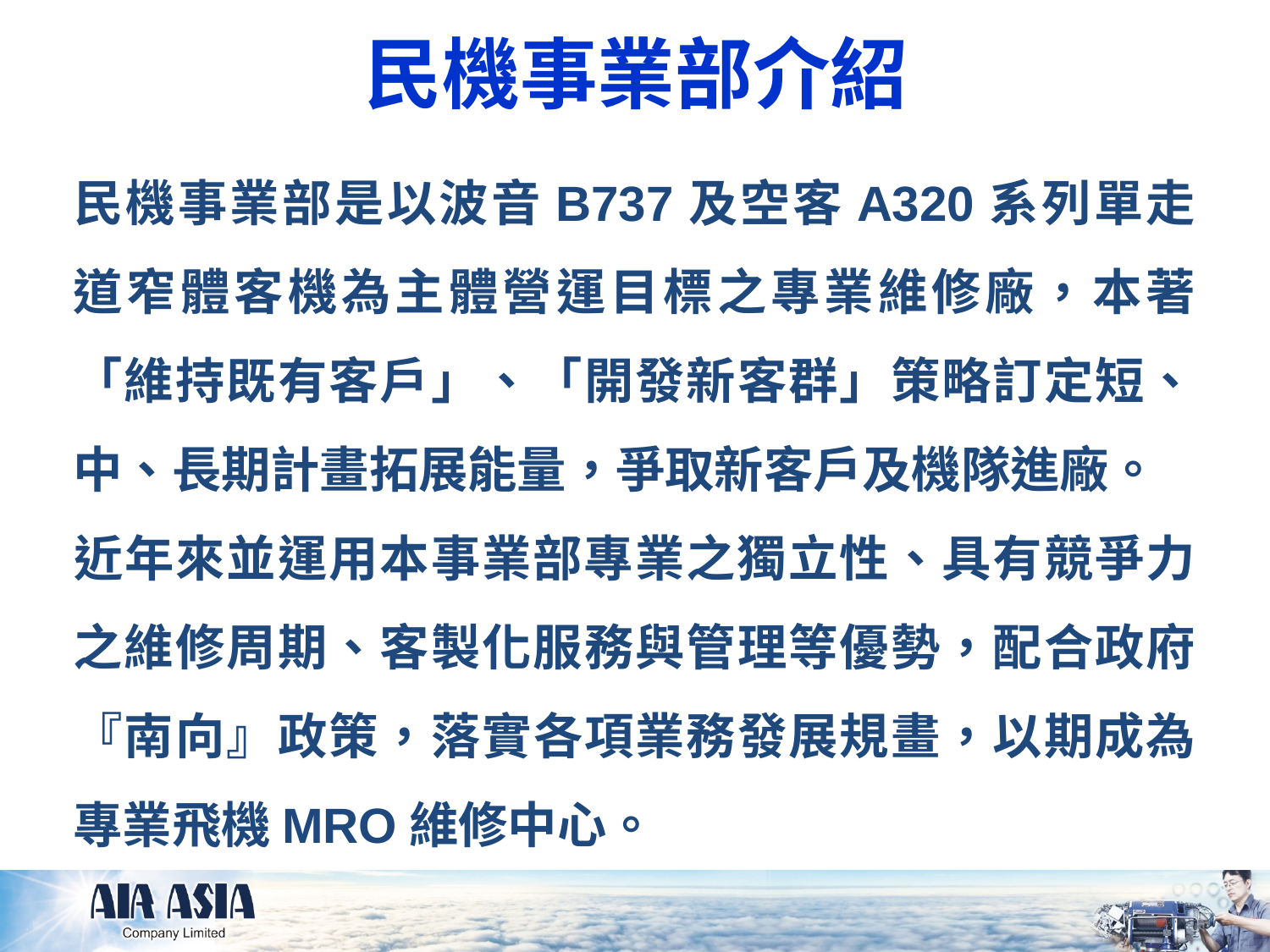

民機事業部介紹
民機事業部是以波音B737及空客A320系列單走道窄體客機為主體營運目標之專業維修廠，本著「維持既有客戶」、「開發新客群」策略訂定短、中、長期計畫拓展能量，爭取新客戶及機隊進廠。
近年來並運用本事業部專業之獨立性、具有競爭力之維修周期、客製化服務與管理等優勢，配合政府『南向』政策，落實各項業務發展規畫，以期成為專業飛機MRO維修中心。